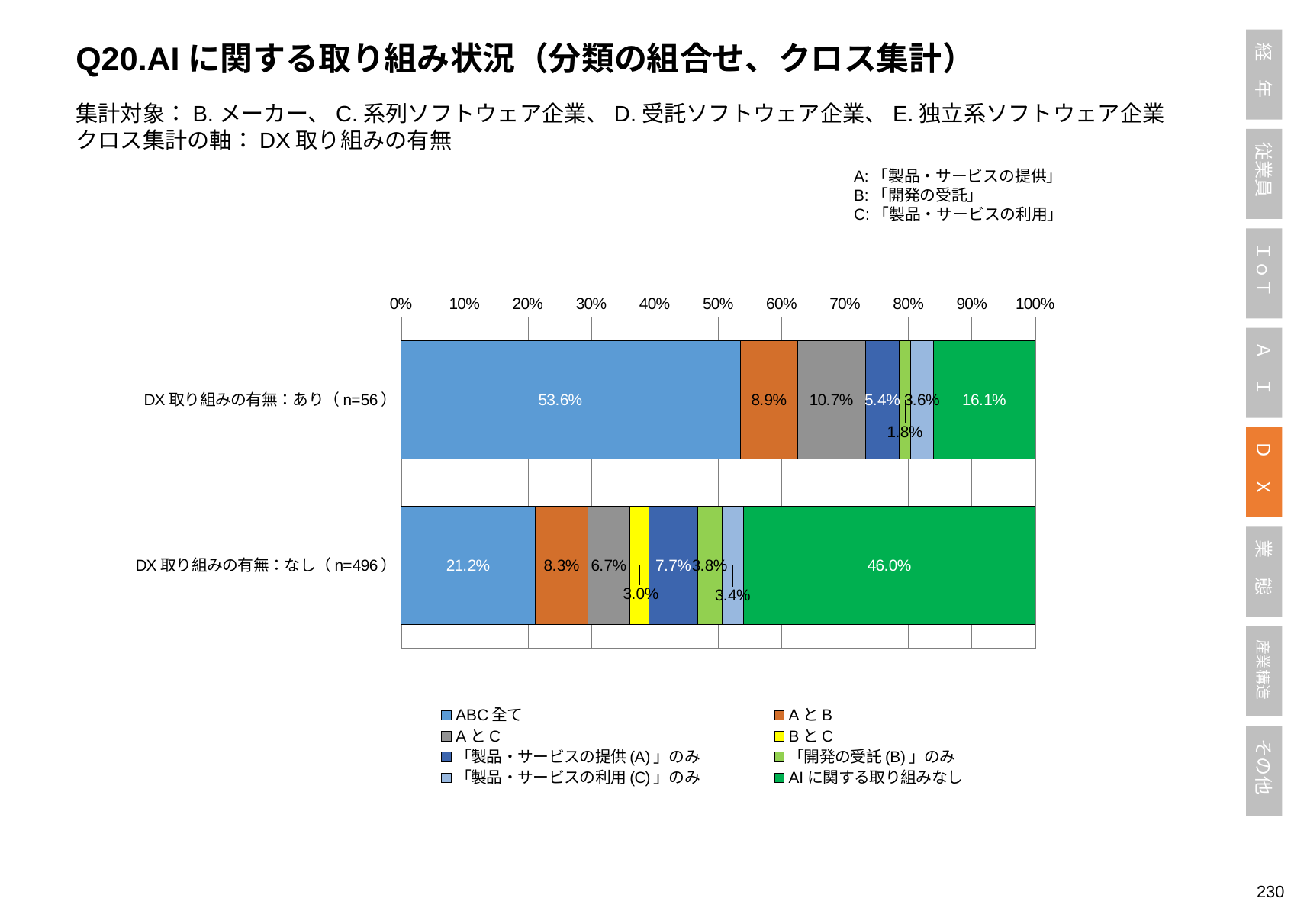

Q20.AIに関する取り組み状況（分類の組合せ、クロス集計）
集計対象：B.メーカー、C.系列ソフトウェア企業、D.受託ソフトウェア企業、E.独立系ソフトウェア企業
クロス集計の軸：DX取り組みの有無
A:「製品・サービスの提供」
B:「開発の受託」
C:「製品・サービスの利用」

### Chart

| Category | ABC全て | AとB | AとC | BとC | 「製品・サービスの提供(A)」のみ | 「開発の受託(B)」のみ | 「製品・サービスの利用(C)」のみ | AIに関する取り組みなし |
|---|---|---|---|---|---|---|---|---|
| DX取り組みの有無：あり（n=56） | 0.5357142857142857 | 0.08928571428571429 | 0.10714285714285714 | 0.0 | 0.05357142857142857 | 0.017857142857142856 | 0.03571428571428571 | 0.16071428571428573 |
| DX取り組みの有無：なし（n=496） | 0.21169354838709678 | 0.08266129032258064 | 0.06653225806451613 | 0.03024193548387097 | 0.07661290322580645 | 0.038306451612903226 | 0.034274193548387094 | 0.4596774193548387 |
230